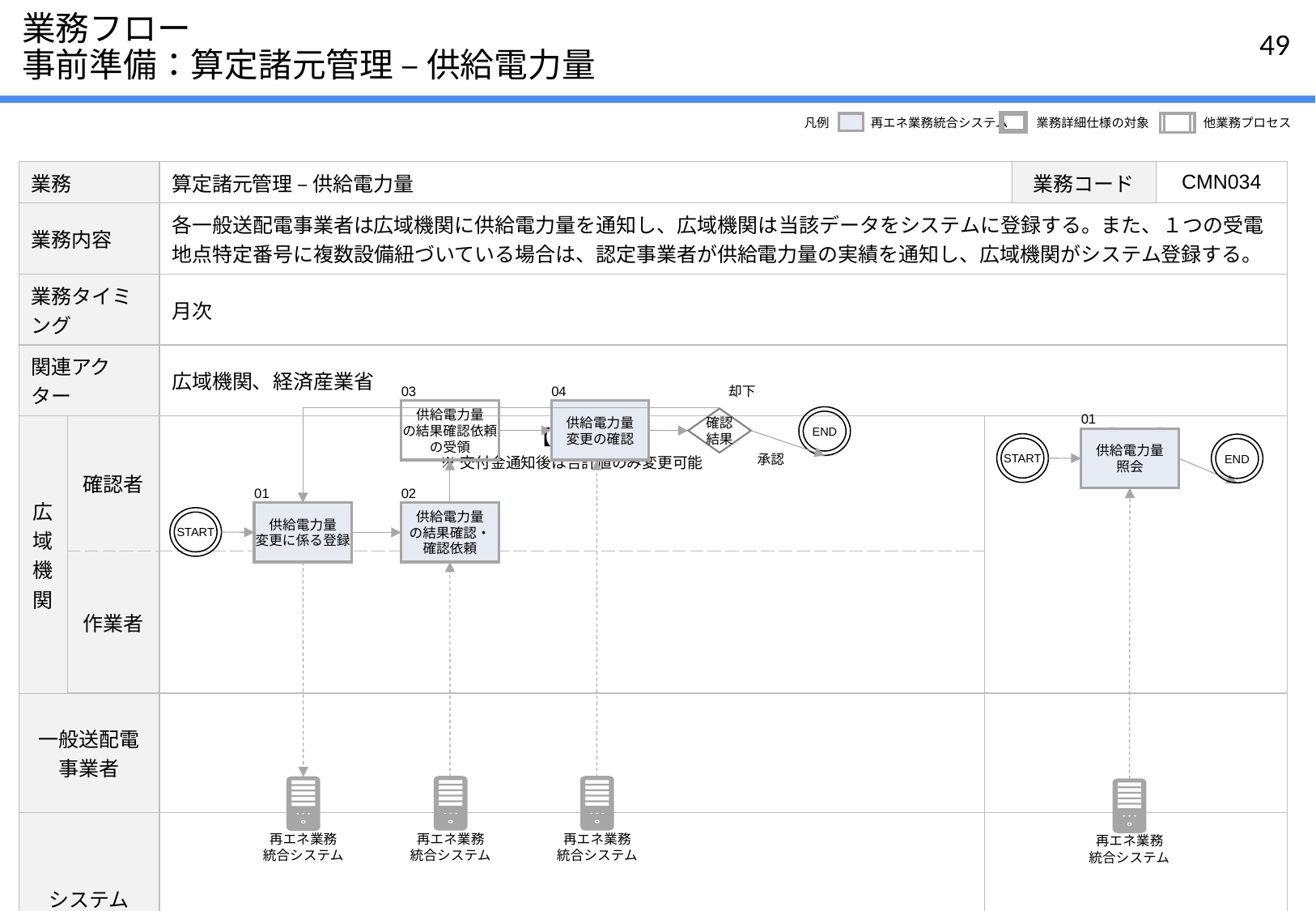

# 業務フロー 事前準備：算定諸元管理 – 供給電力量
凡例
再エネ業務統合システム
業務詳細仕様の対象
他業務プロセス

| 業務 |  | 算定諸元管理 – 供給電力量 |  | 業務コード | CMN034 |
| --- | --- | --- | --- | --- | --- |
| 業務内容 |  | 各一般送配電事業者は広域機関に供給電力量を通知し、広域機関は当該データをシステムに登録する。また、１つの受電地点特定番号に複数設備紐づいている場合は、認定事業者が供給電力量の実績を通知し、広域機関がシステム登録する。 |  |  |  |
| 業務タイミング |  | 月次 |  |  |  |
| 関連アクター |  | 広域機関、経済産業省 |  |  |  |
| 広域機関 | 確認者 | 【変更】 ※交付金通知後は合計値のみ変更可能 | 【照会】 |  |  |
|  | 作業者 |  |  |  |  |
| 一般送配電事業者 |  |  |  |  |  |
| システム |  |  |  |  |  |
却下
03
供給電力量
の結果確認依頼
の受領
04
供給電力量
変更の確認
01
供給電力量
照会
END
確認
結果
START
END
承認
01
供給電力量
変更に係る登録
02
供給電力量
の結果確認・
確認依頼
START

再エネ業務
統合システム

再エネ業務
統合システム

再エネ業務
統合システム
再エネ業務
統合システム